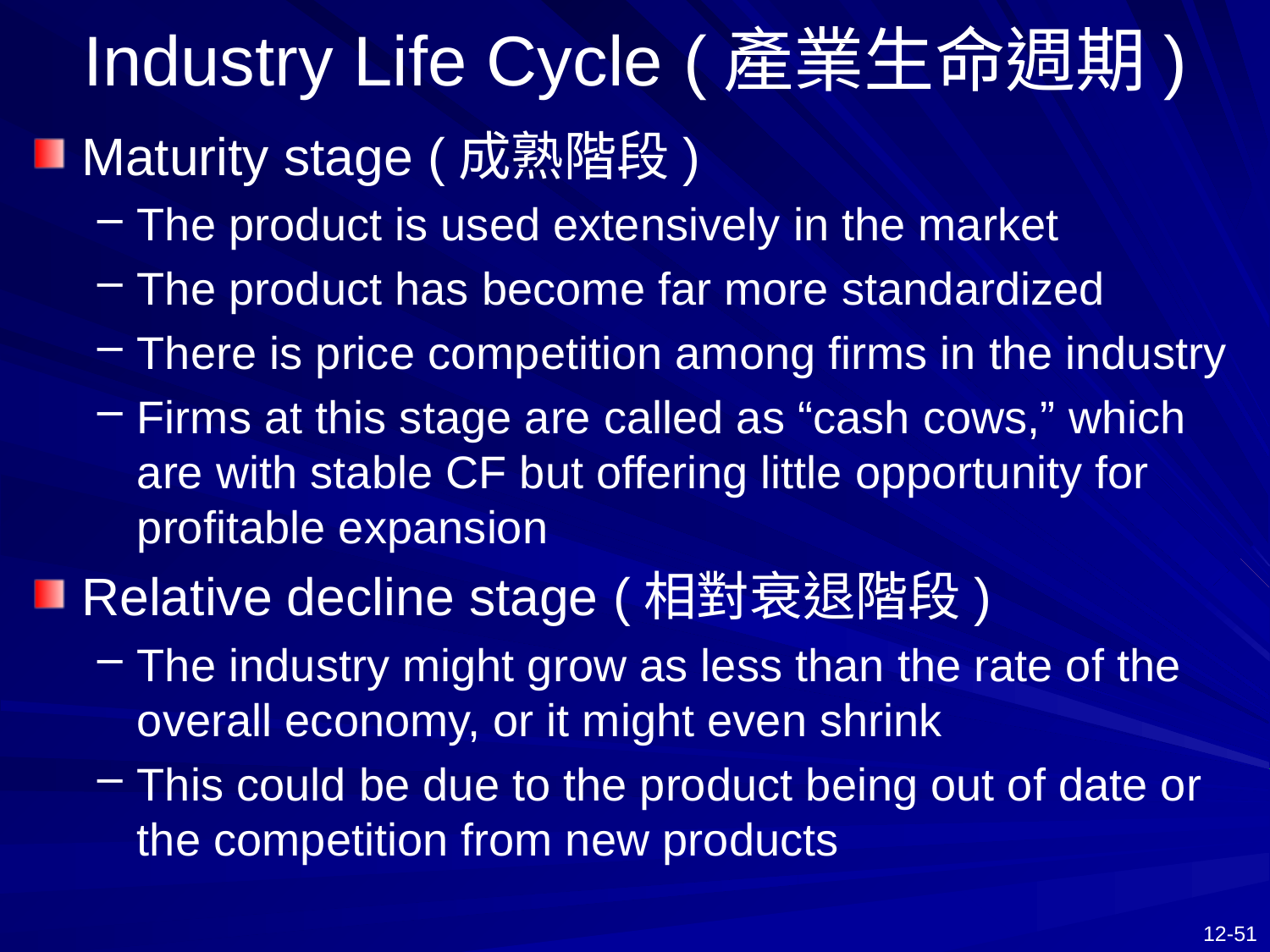

# Industry Life Cycle (產業生命週期)
Maturity stage (成熟階段)
The product is used extensively in the market
The product has become far more standardized
There is price competition among firms in the industry
Firms at this stage are called as “cash cows,” which are with stable CF but offering little opportunity for profitable expansion
Relative decline stage (相對衰退階段)
The industry might grow as less than the rate of the overall economy, or it might even shrink
This could be due to the product being out of date or the competition from new products